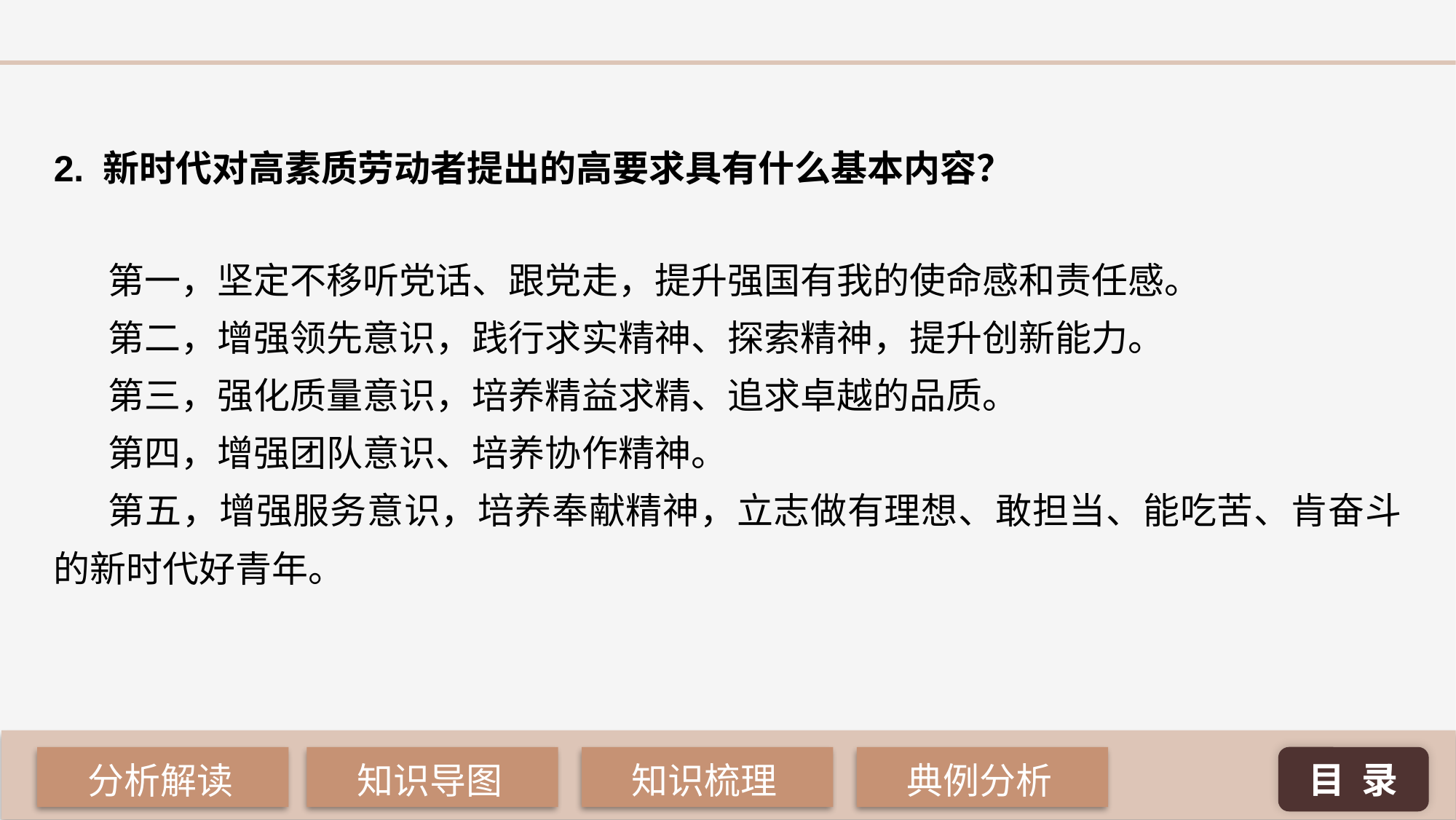

2. 新时代对高素质劳动者提出的高要求具有什么基本内容？
第一，坚定不移听党话、跟党走，提升强国有我的使命感和责任感。
第二，增强领先意识，践行求实精神、探索精神，提升创新能力。
第三，强化质量意识，培养精益求精、追求卓越的品质。
第四，增强团队意识、培养协作精神。
第五，增强服务意识，培养奉献精神，立志做有理想、敢担当、能吃苦、肯奋斗的新时代好青年。